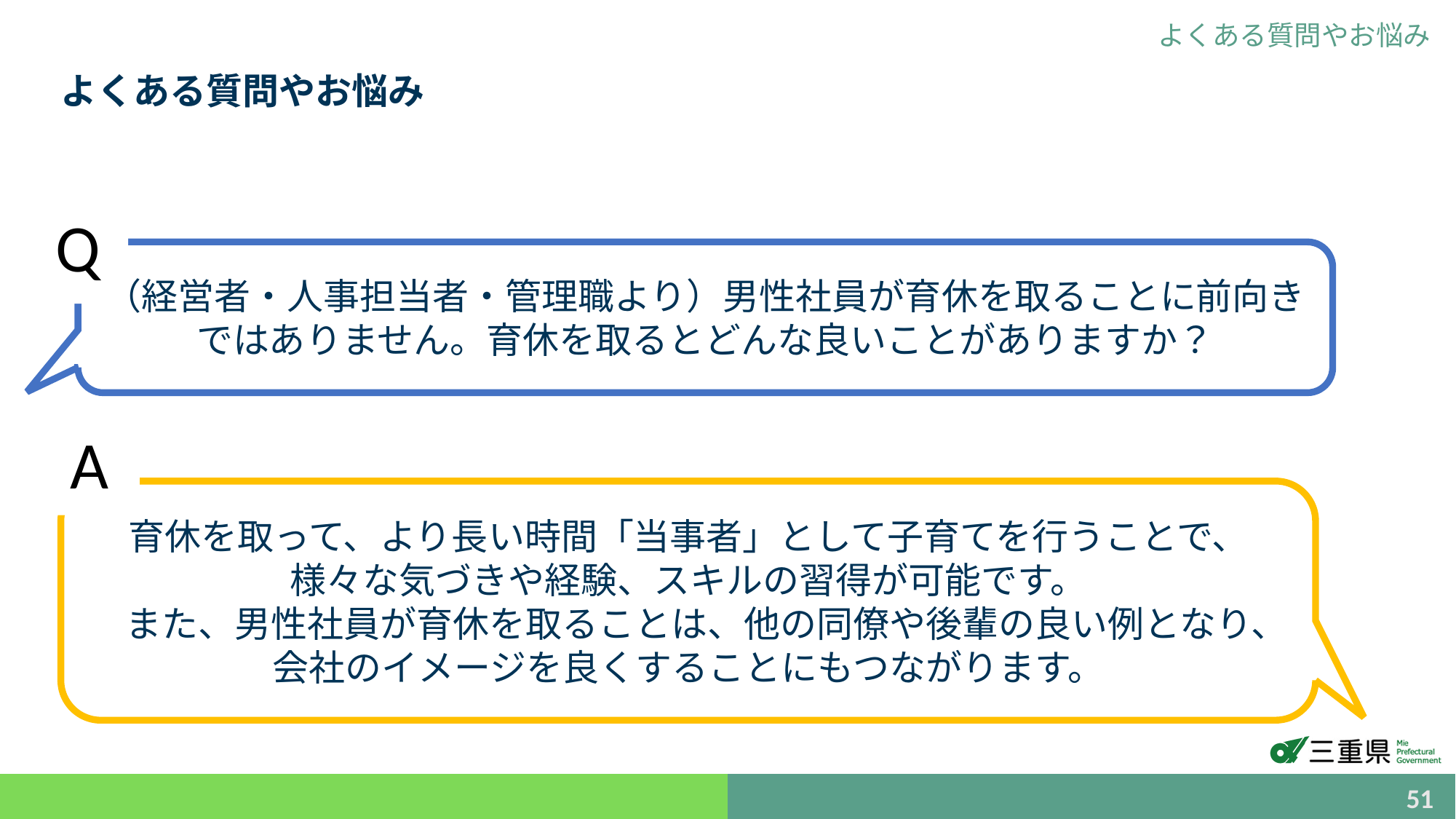

よくある質問やお悩み
よくある質問やお悩み
Q
（経営者・人事担当者・管理職より）男性社員が育休を取ることに前向きではありません。育休を取るとどんな良いことがありますか？
A
育休を取って、より長い時間「当事者」として子育てを行うことで、
様々な気づきや経験、スキルの習得が可能です。
　また、男性社員が育休を取ることは、他の同僚や後輩の良い例となり、
会社のイメージを良くすることにもつながります。